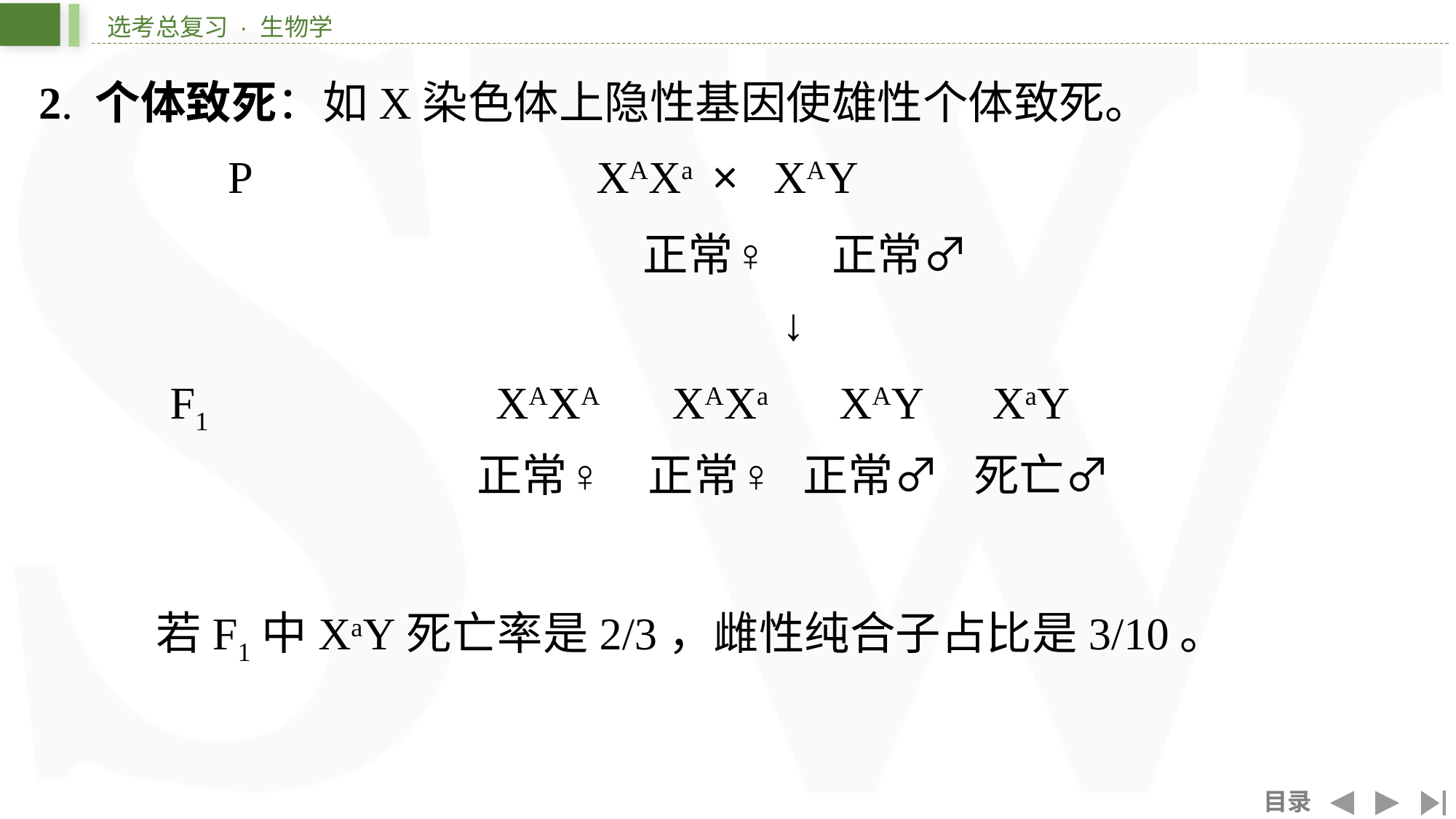

2. 个体致死：如X染色体上隐性基因使雄性个体致死。
P	                                         XAXa	    ×	XAY
正常♀	正常♂
　　↓
F1	XAXA	XAXa	XAY	XaY
正常♀    正常♀	正常♂   死亡♂
若F1中XaY死亡率是2/3，雌性纯合子占比是3/10。